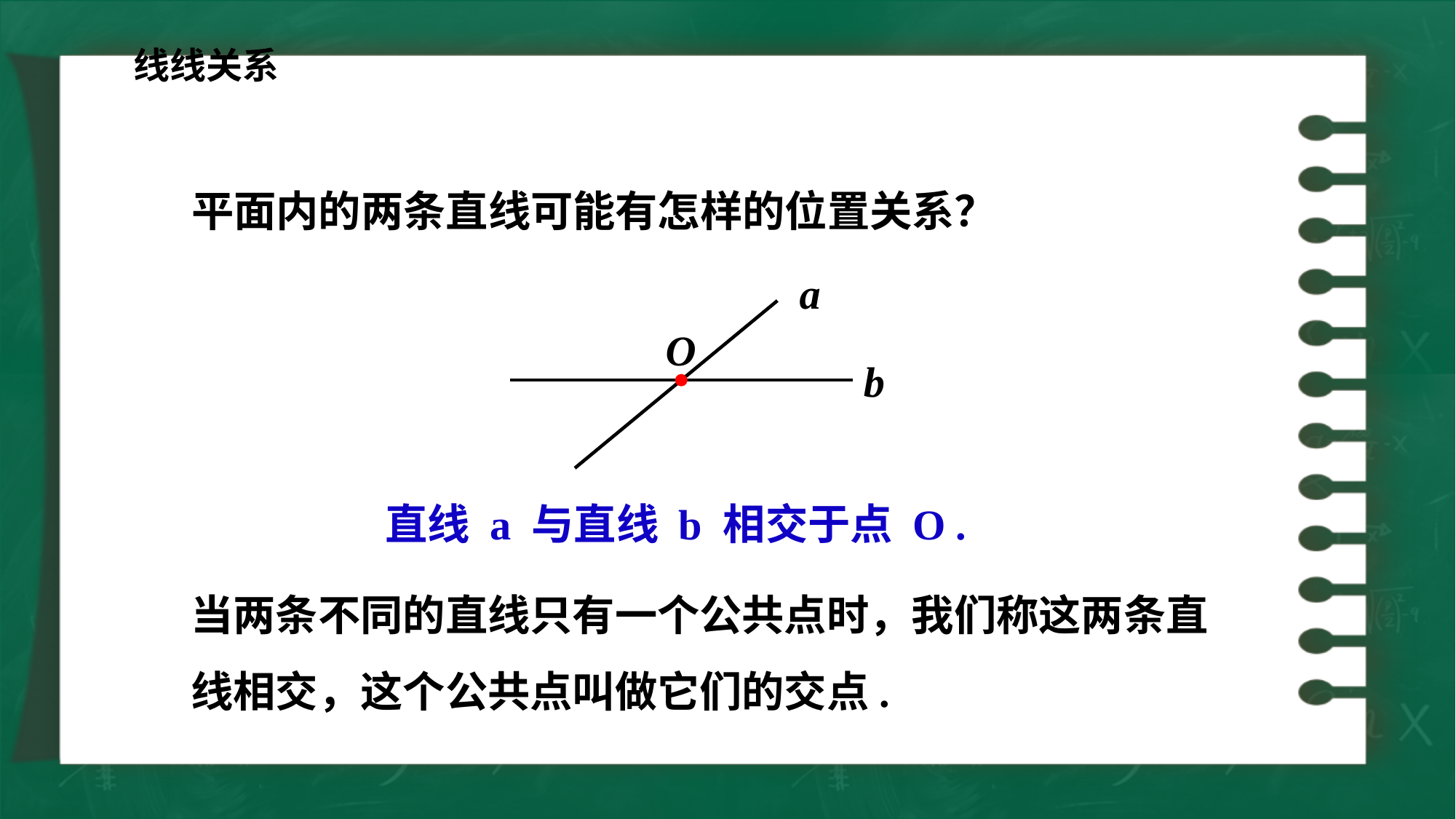

线线关系
平面内的两条直线可能有怎样的位置关系？
a
O
b

直线 a 与直线 b 相交于点 O .
当两条不同的直线只有一个公共点时，我们称这两条直线相交，这个公共点叫做它们的交点.